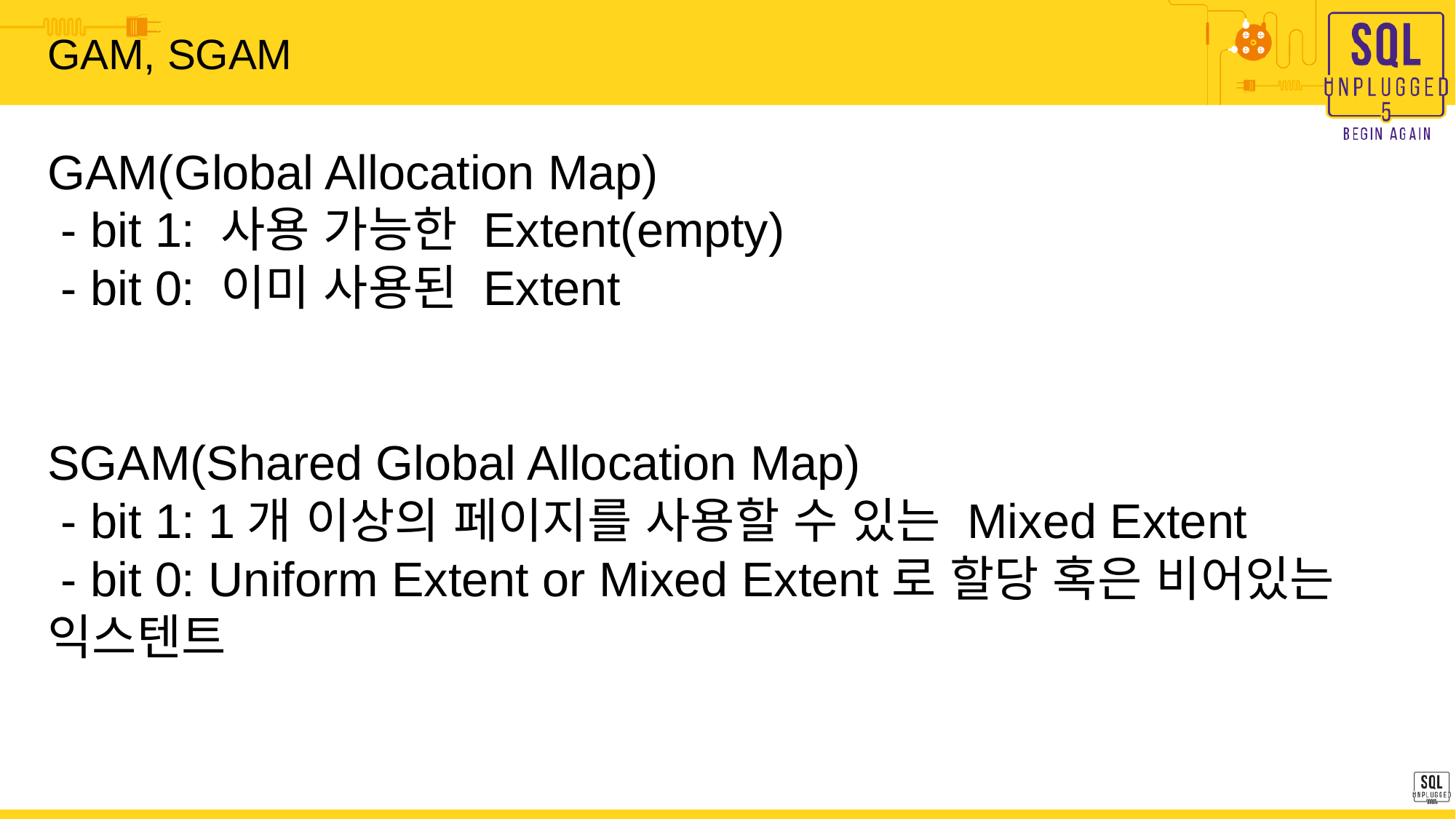

# GAM, SGAM
GAM(Global Allocation Map)
 - bit 1: 사용 가능한 Extent(empty)
 - bit 0: 이미 사용된 Extent

SGAM(Shared Global Allocation Map)
 - bit 1: 1개 이상의 페이지를 사용할 수 있는 Mixed Extent
 - bit 0: Uniform Extent or Mixed Extent로 할당 혹은 비어있는 익스텐트